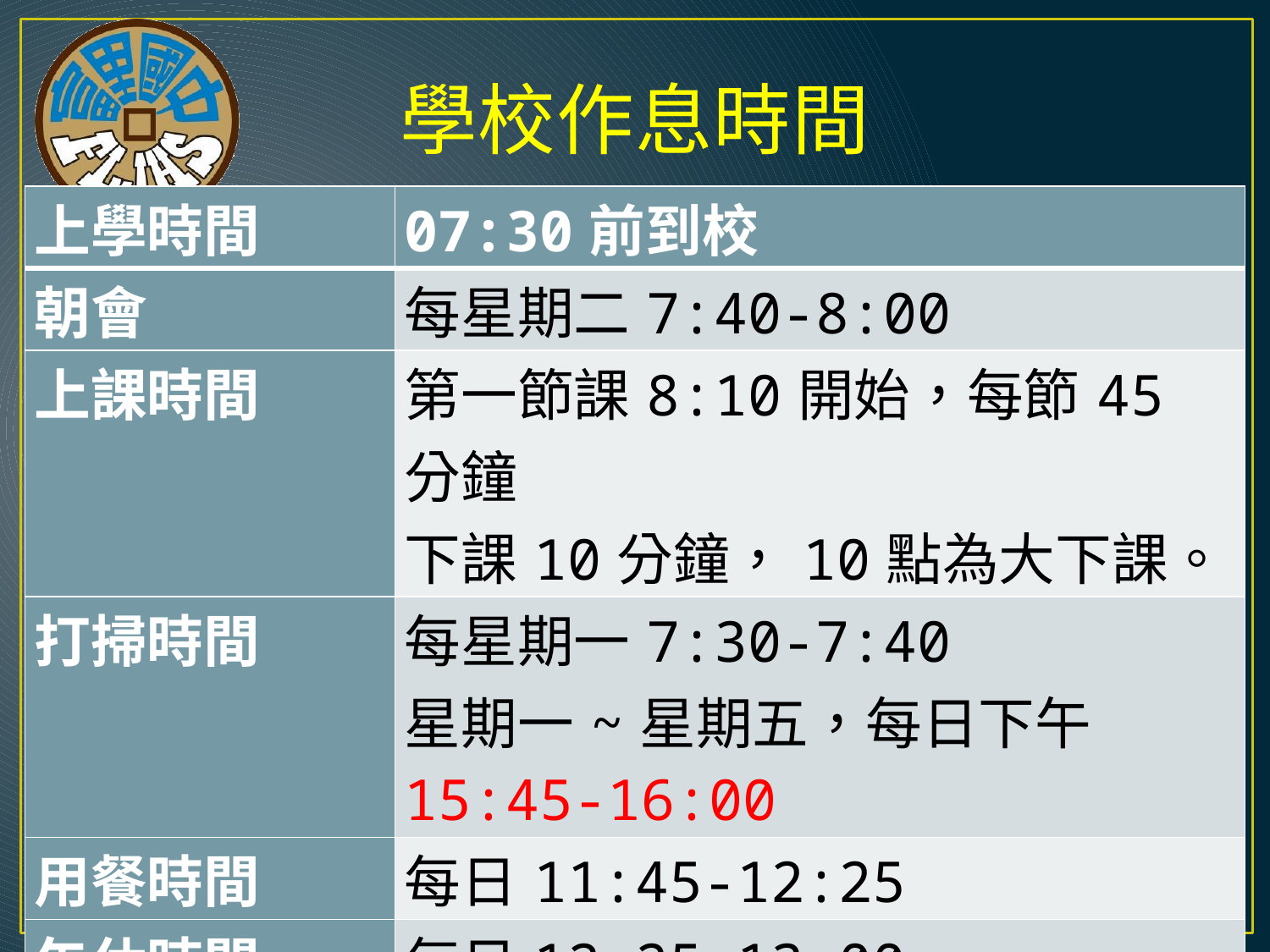

# 學校作息時間
| 上學時間 | 07:30前到校 |
| --- | --- |
| 朝會 | 每星期二7:40-8:00 |
| 上課時間 | 第一節課8:10開始，每節45分鐘 下課10分鐘，10點為大下課。 |
| 打掃時間 | 每星期一7:30-7:40 星期一~星期五，每日下午 15:45-16:00 |
| 用餐時間 | 每日11:45-12:25 |
| 午休時間 | 每日12:25~13:00 |
| 全校集合時間 | 16:00-16:05 |
| 放學時間 | 16:50 |